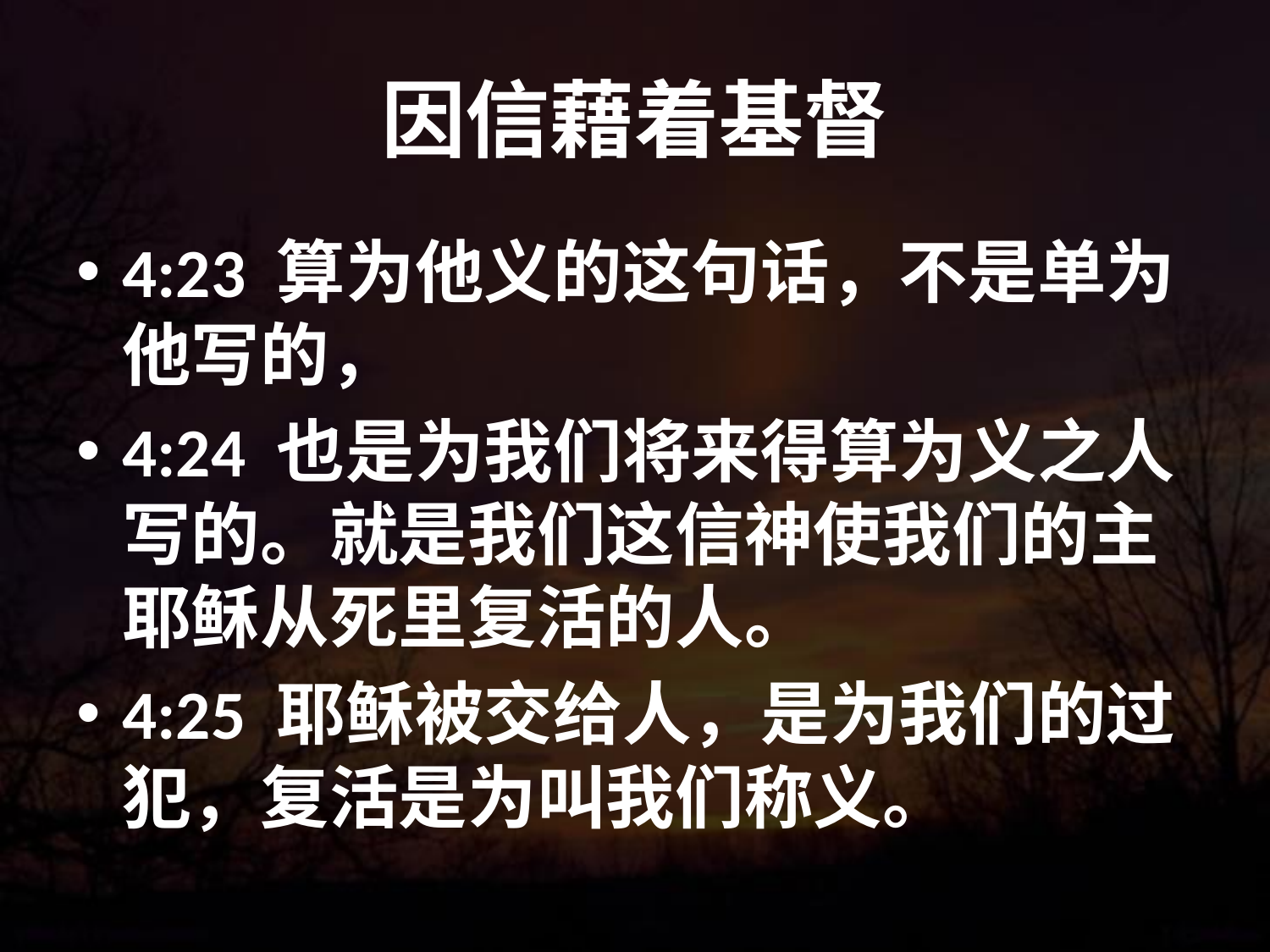

# 因信藉着基督
4:23 算为他义的这句话，不是单为他写的，
4:24 也是为我们将来得算为义之人写的。就是我们这信神使我们的主耶稣从死里复活的人。
4:25 耶稣被交给人，是为我们的过犯，复活是为叫我们称义。